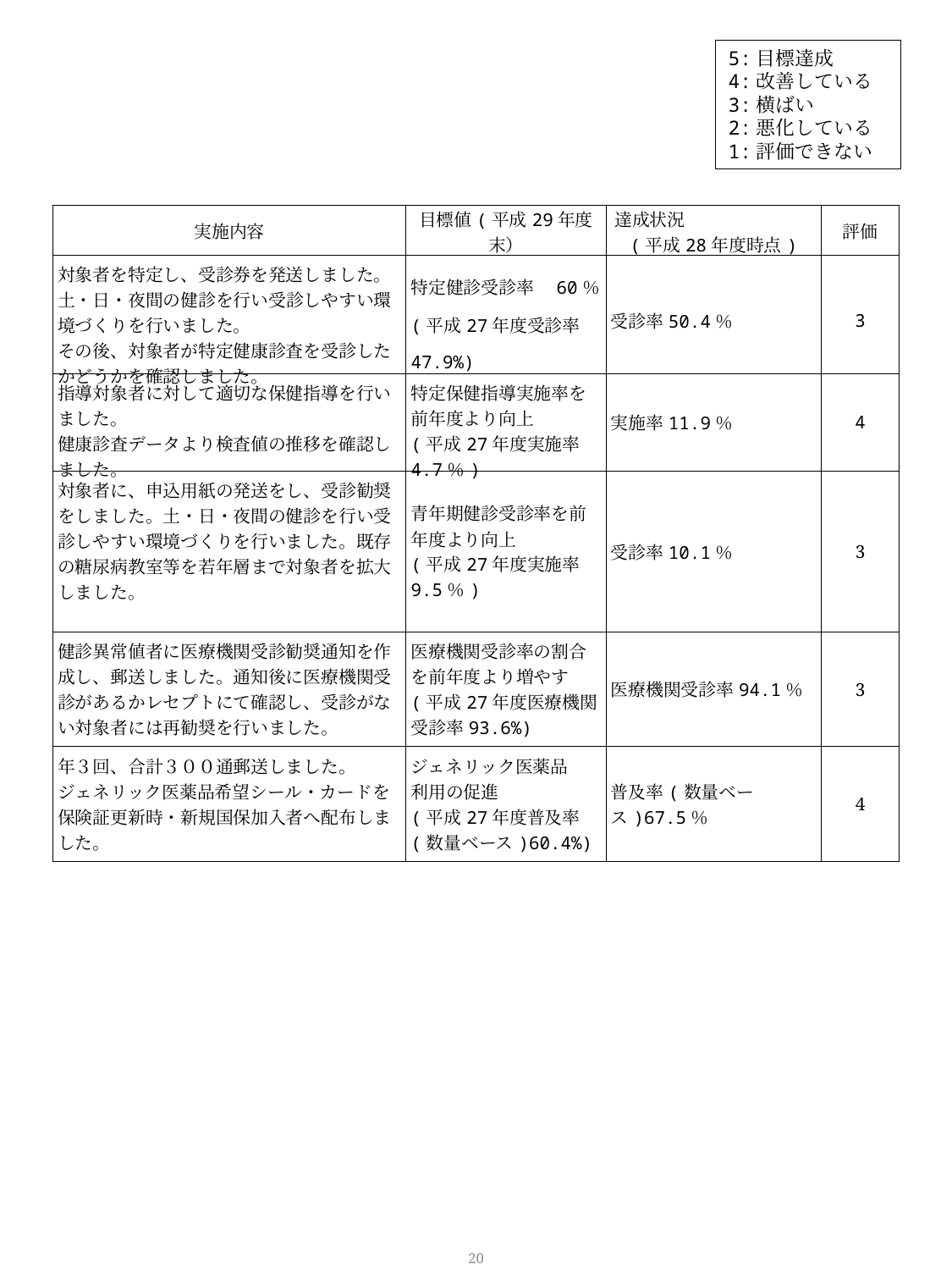

5:目標達成
4:改善している
3:横ばい
2:悪化している
1:評価できない
| 実施内容 | 目標値(平成29年度末） | 達成状況　　　　　　　(平成28年度時点) | 評価 |
| --- | --- | --- | --- |
| 対象者を特定し、受診券を発送しました。土・日・夜間の健診を行い受診しやすい環境づくりを行いました。 その後、対象者が特定健康診査を受診したかどうかを確認しました。 | 特定健診受診率　60％ (平成27年度受診率47.9%) | 受診率50.4％ | 3 |
| 指導対象者に対して適切な保健指導を行いました。 健康診査データより検査値の推移を確認しました。 | 特定保健指導実施率を前年度より向上 (平成27年度実施率4.7％) | 実施率11.9％ | 4 |
| 対象者に、申込用紙の発送をし、受診勧奨をしました。土・日・夜間の健診を行い受診しやすい環境づくりを行いました。既存の糖尿病教室等を若年層まで対象者を拡大しました。 | 青年期健診受診率を前年度より向上 (平成27年度実施率9.5％) | 受診率10.1％ | 3 |
| 健診異常値者に医療機関受診勧奨通知を作成し、郵送しました。通知後に医療機関受診があるかレセプトにて確認し、受診がない対象者には再勧奨を行いました。 | 医療機関受診率の割合を前年度より増やす (平成27年度医療機関受診率93.6%) | 医療機関受診率94.1％ | 3 |
| 年３回、合計３００通郵送しました。 ジェネリック医薬品希望シール・カードを保険証更新時・新規国保加入者へ配布しました。 | ジェネリック医薬品 利用の促進 (平成27年度普及率(数量ベース)60.4%) | 普及率(数量ベース)67.5％ | 4 |
20